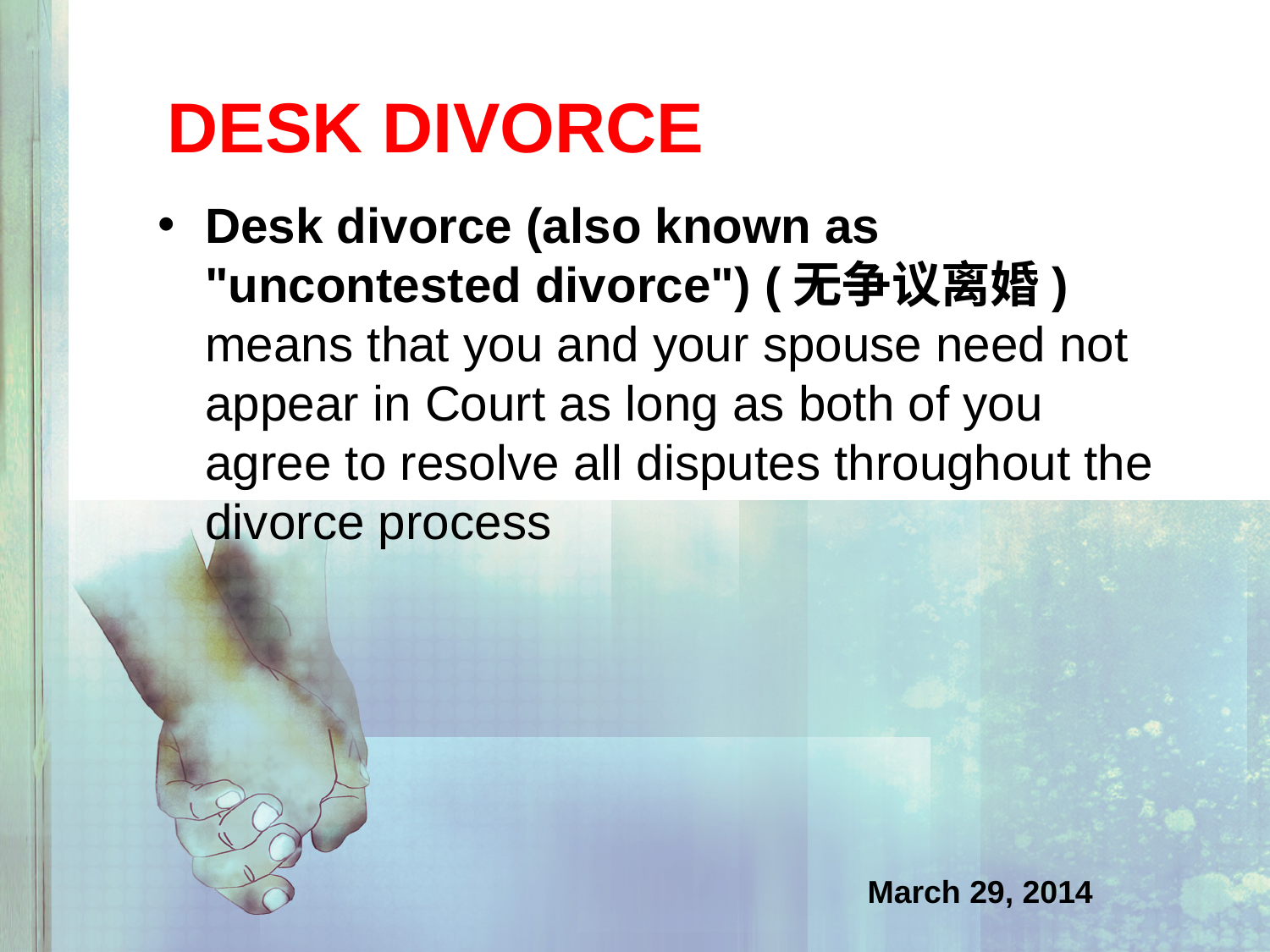

# Desk divorce

Desk divorce (also known as "uncontested divorce") (无争议离婚) means that you and your spouse need not appear in Court as long as both of you agree to resolve all disputes throughout the divorce process
March 29, 2014